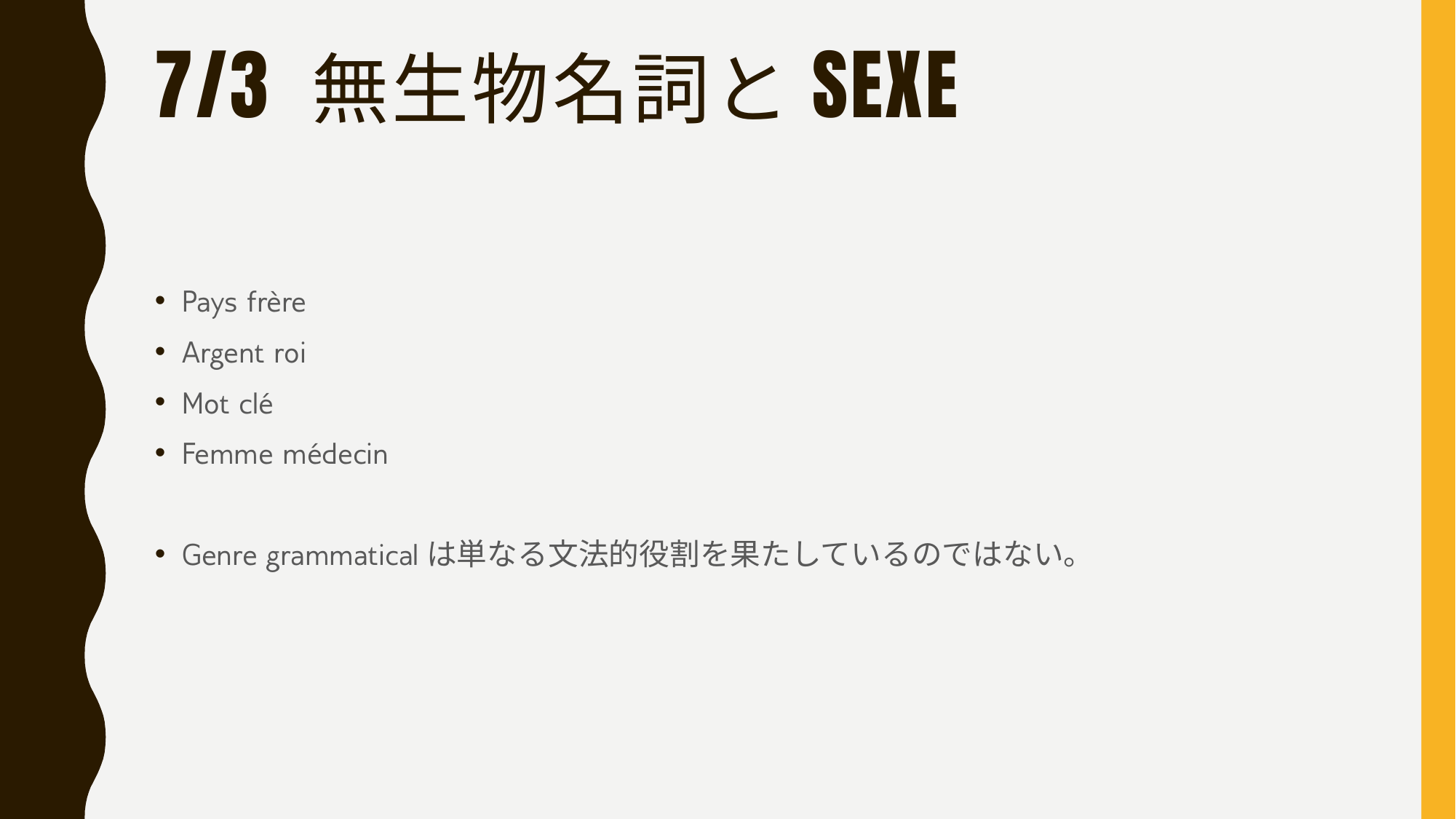

# 7/3 無生物名詞とsexe
Pays frère
Argent roi
Mot clé
Femme médecin

Genre grammaticalは単なる文法的役割を果たしているのではない。